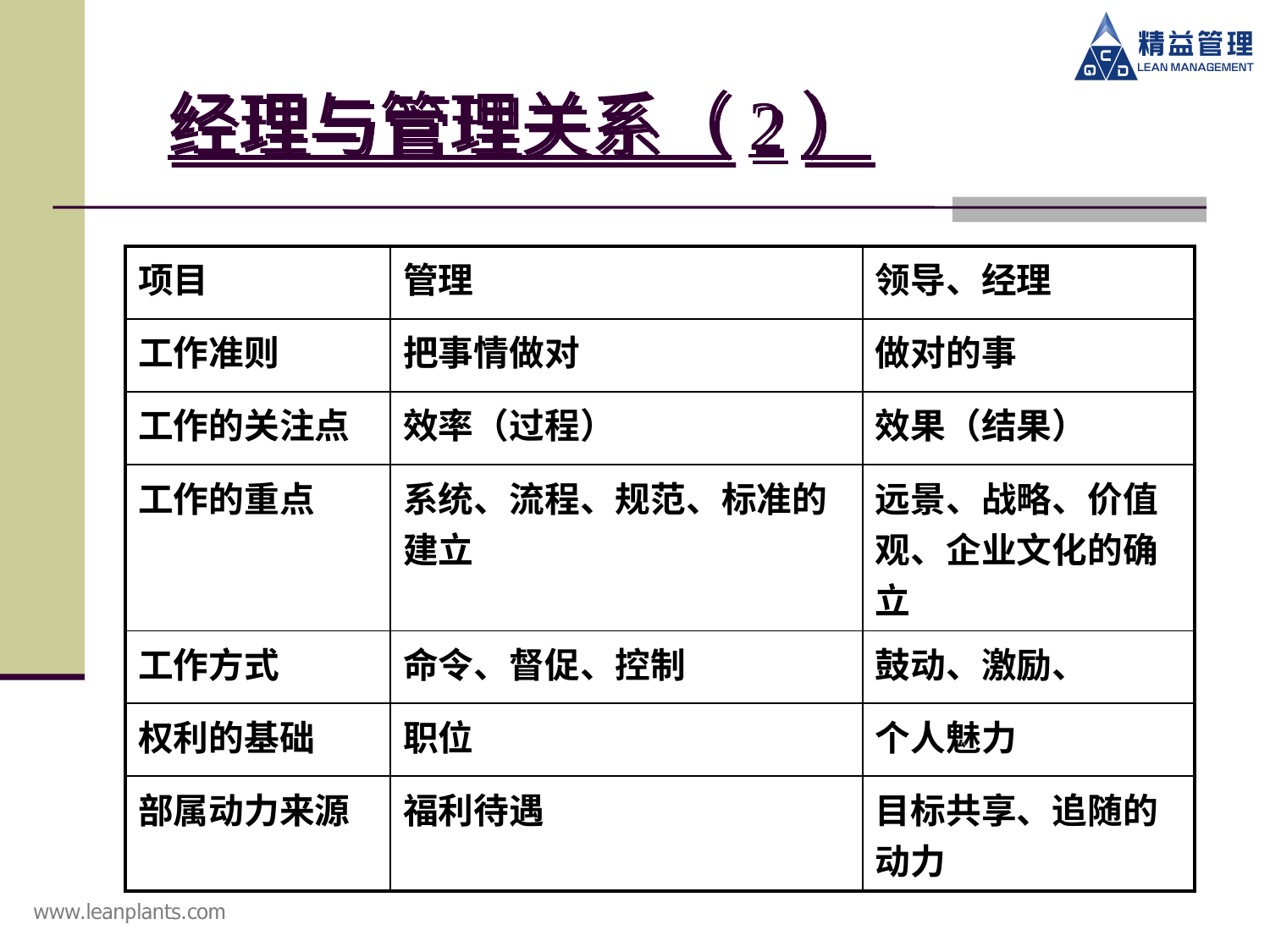

经理与管理关系（2）
| 项目 | 管理 | 领导、经理 |
| --- | --- | --- |
| 工作准则 | 把事情做对 | 做对的事 |
| 工作的关注点 | 效率（过程） | 效果（结果） |
| 工作的重点 | 系统、流程、规范、标准的建立 | 远景、战略、价值观、企业文化的确立 |
| 工作方式 | 命令、督促、控制 | 鼓动、激励、 |
| 权利的基础 | 职位 | 个人魅力 |
| 部属动力来源 | 福利待遇 | 目标共享、追随的动力 |

17